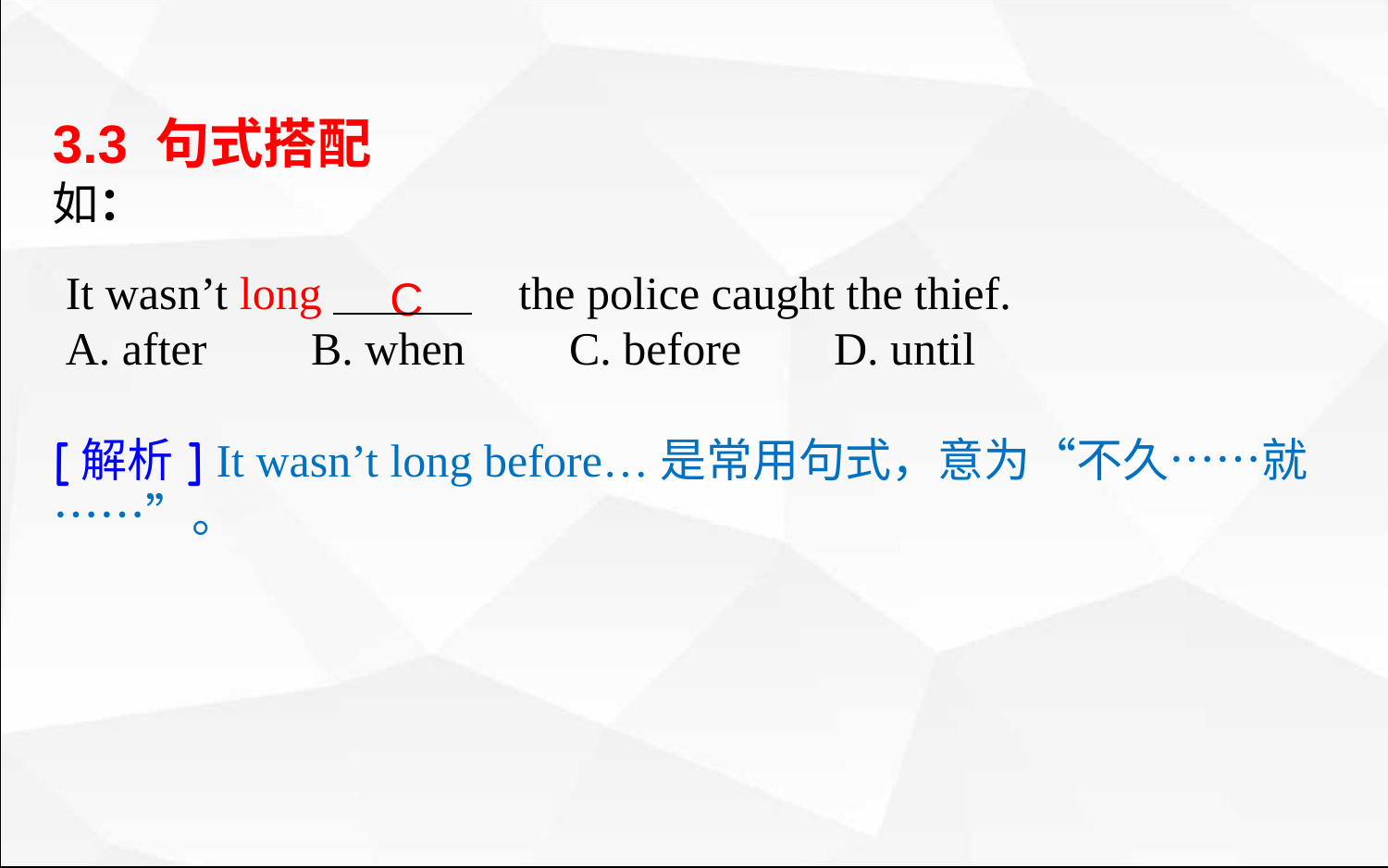

3.3 句式搭配
如：

It wasn’t long                 the police caught the thief.
A. after         B. when         C. before        D. until

C
[解析] It wasn’t long before…是常用句式，意为“不久……就……”。
21